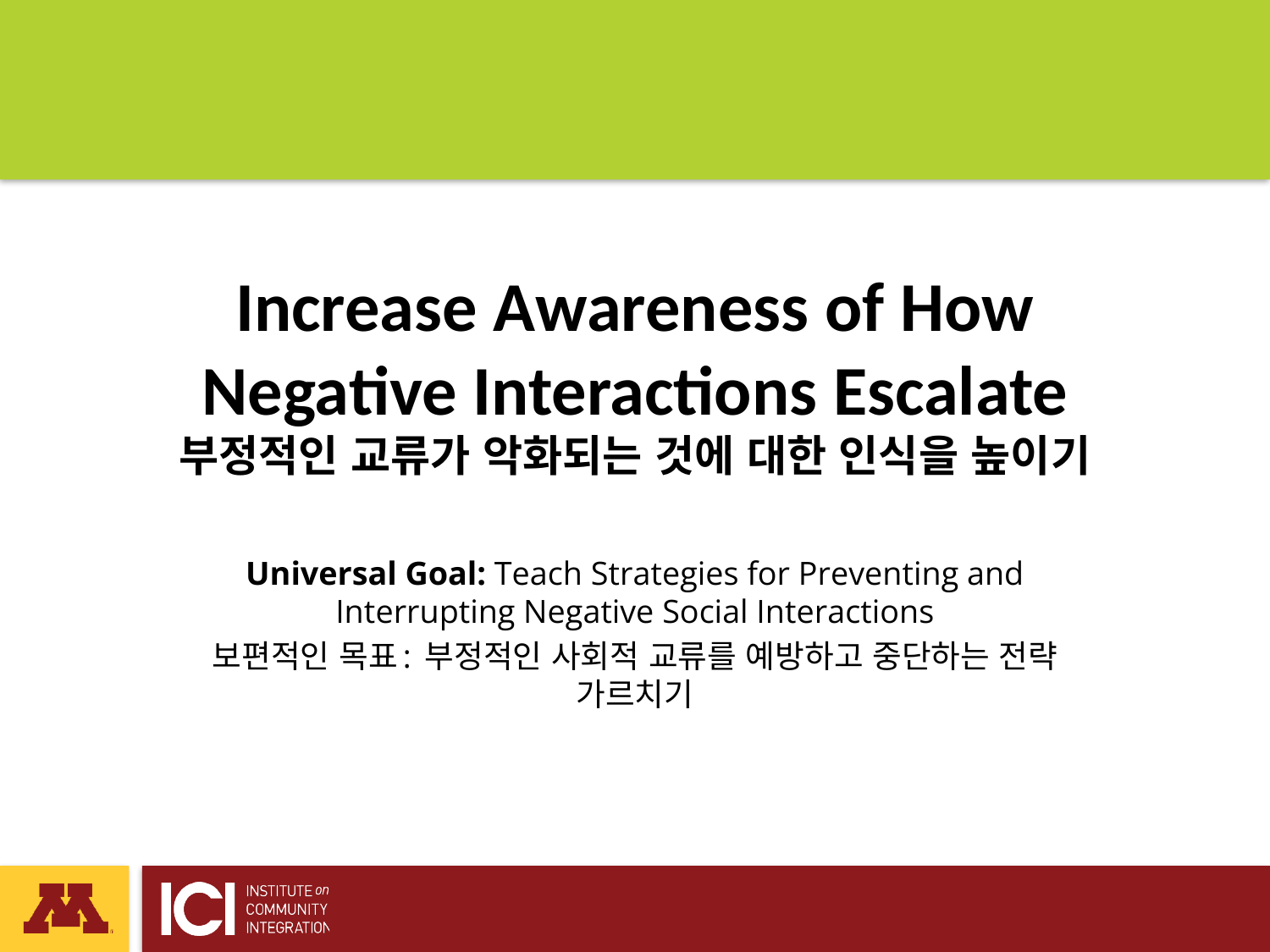

# Increase Awareness of How Negative Interactions Escalate 부정적인 교류가 악화되는 것에 대한 인식을 높이기
Universal Goal: Teach Strategies for Preventing and Interrupting Negative Social Interactions
보편적인 목표: 부정적인 사회적 교류를 예방하고 중단하는 전략 가르치기